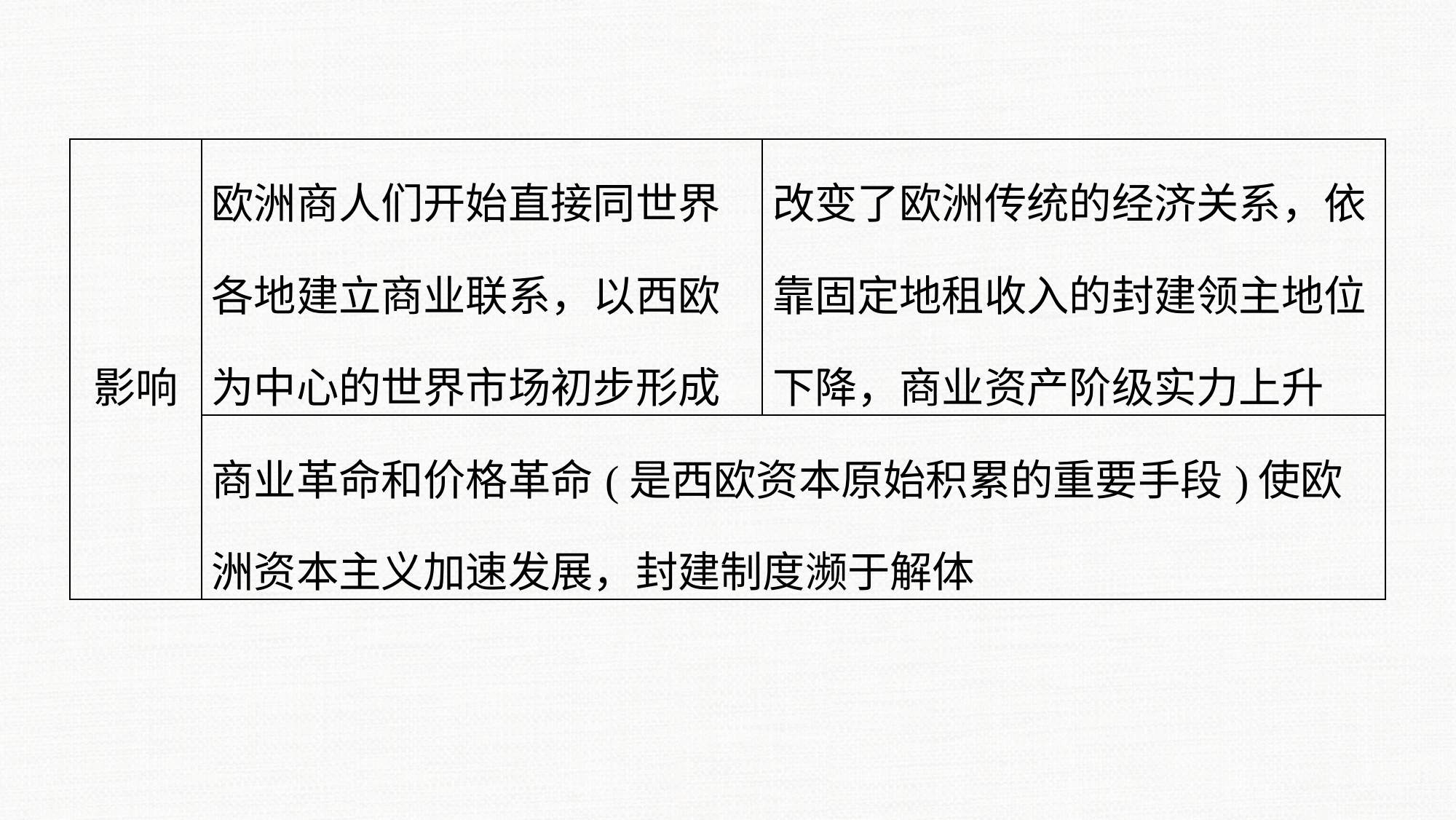

| 影响 | 欧洲商人们开始直接同世界各地建立商业联系，以西欧为中心的世界市场初步形成 | 改变了欧洲传统的经济关系，依靠固定地租收入的封建领主地位下降，商业资产阶级实力上升 |
| --- | --- | --- |
|  | 商业革命和价格革命(是西欧资本原始积累的重要手段)使欧洲资本主义加速发展，封建制度濒于解体 |  |